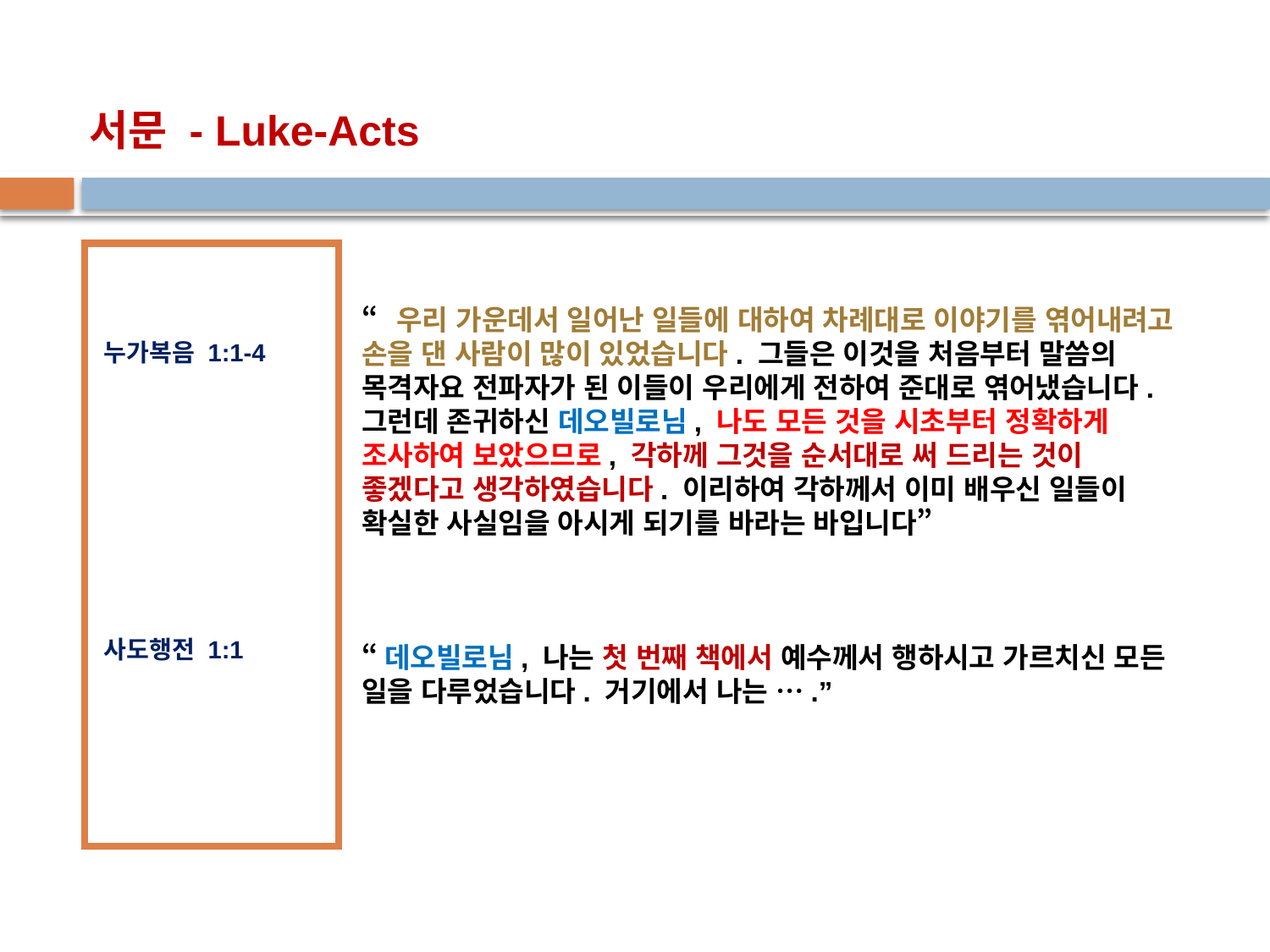

# 서문 - Luke-Acts

누가복음 1:1-4

사도행전 1:1
“우리 가운데서 일어난 일들에 대하여 차례대로 이야기를 엮어내려고 손을 댄 사람이 많이 있었습니다. 그들은 이것을 처음부터 말씀의 목격자요 전파자가 된 이들이 우리에게 전하여 준대로 엮어냈습니다. 그런데 존귀하신 데오빌로님, 나도 모든 것을 시초부터 정확하게 조사하여 보았으므로, 각하께 그것을 순서대로 써 드리는 것이 좋겠다고 생각하였습니다. 이리하여 각하께서 이미 배우신 일들이 확실한 사실임을 아시게 되기를 바라는 바입니다”

“데오빌로님, 나는 첫 번째 책에서 예수께서 행하시고 가르치신 모든 일을 다루었습니다. 거기에서 나는 ….”